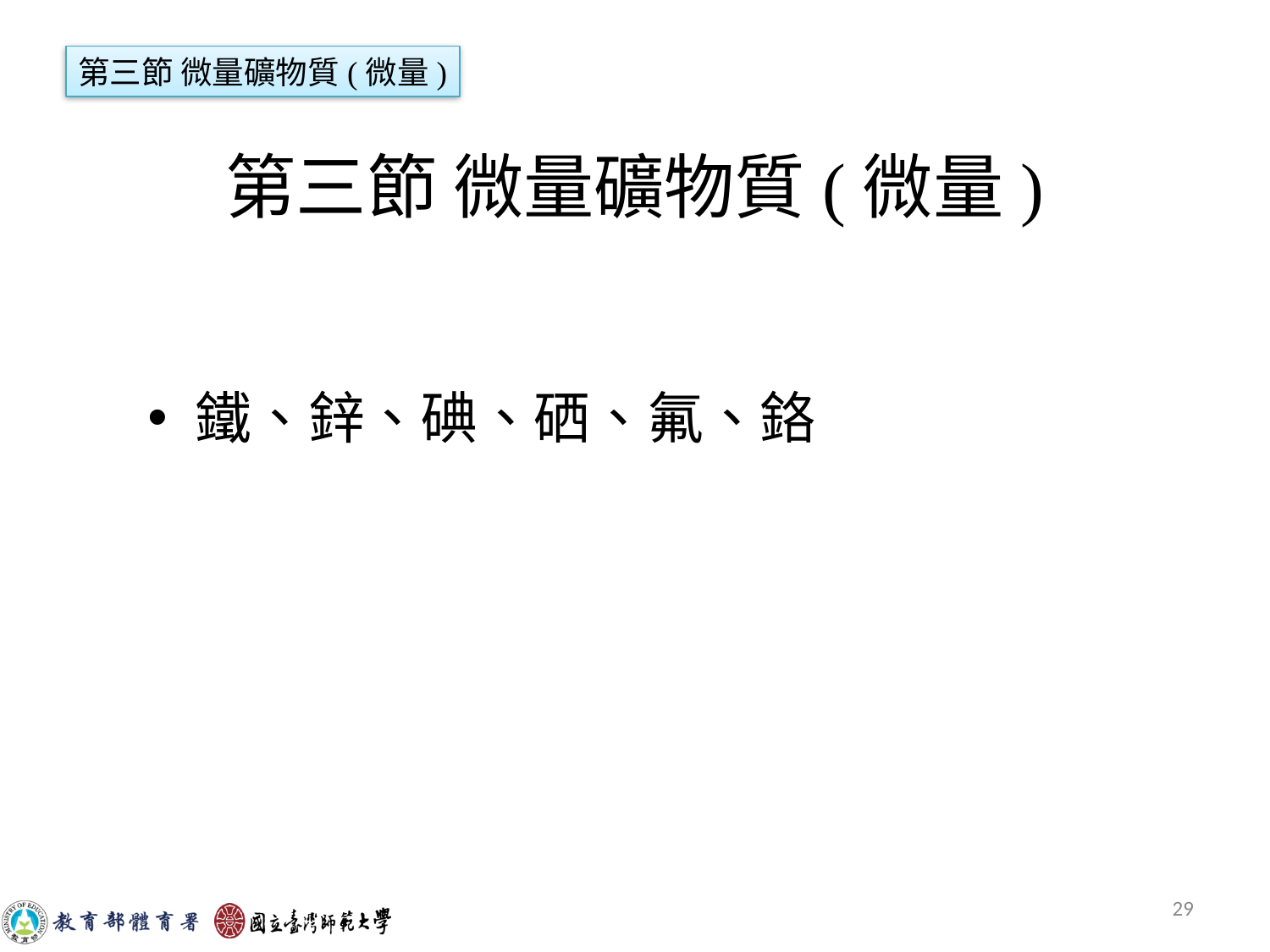

第三節 微量礦物質(微量)
# 第三節 微量礦物質(微量)
鐵、鋅、碘、硒、氟、鉻

29